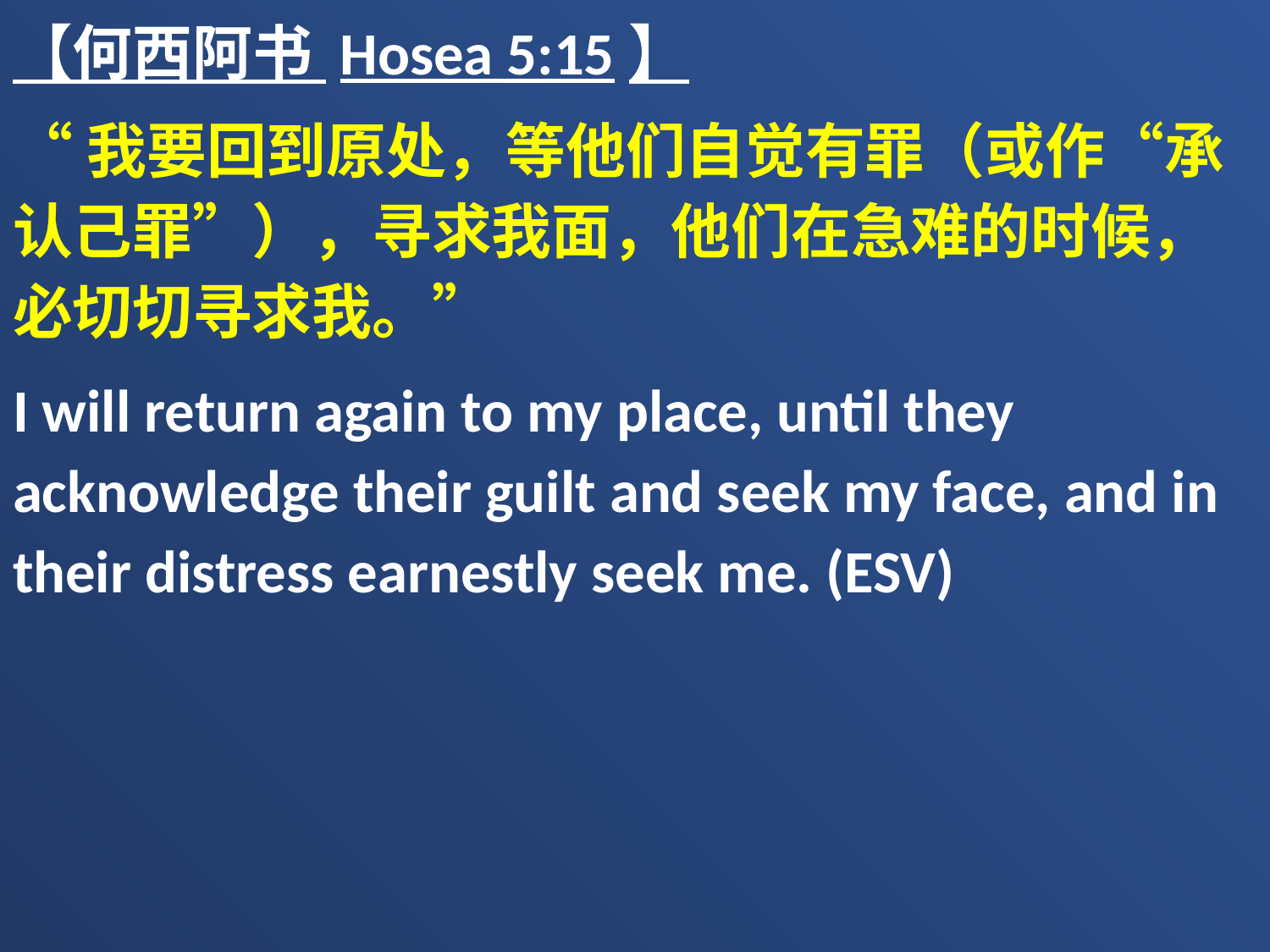

【何西阿书 Hosea 5:15】
“我要回到原处，等他们自觉有罪（或作“承认己罪”），寻求我面，他们在急难的时候，必切切寻求我。”
I will return again to my place, until they acknowledge their guilt and seek my face, and in their distress earnestly seek me. (ESV)